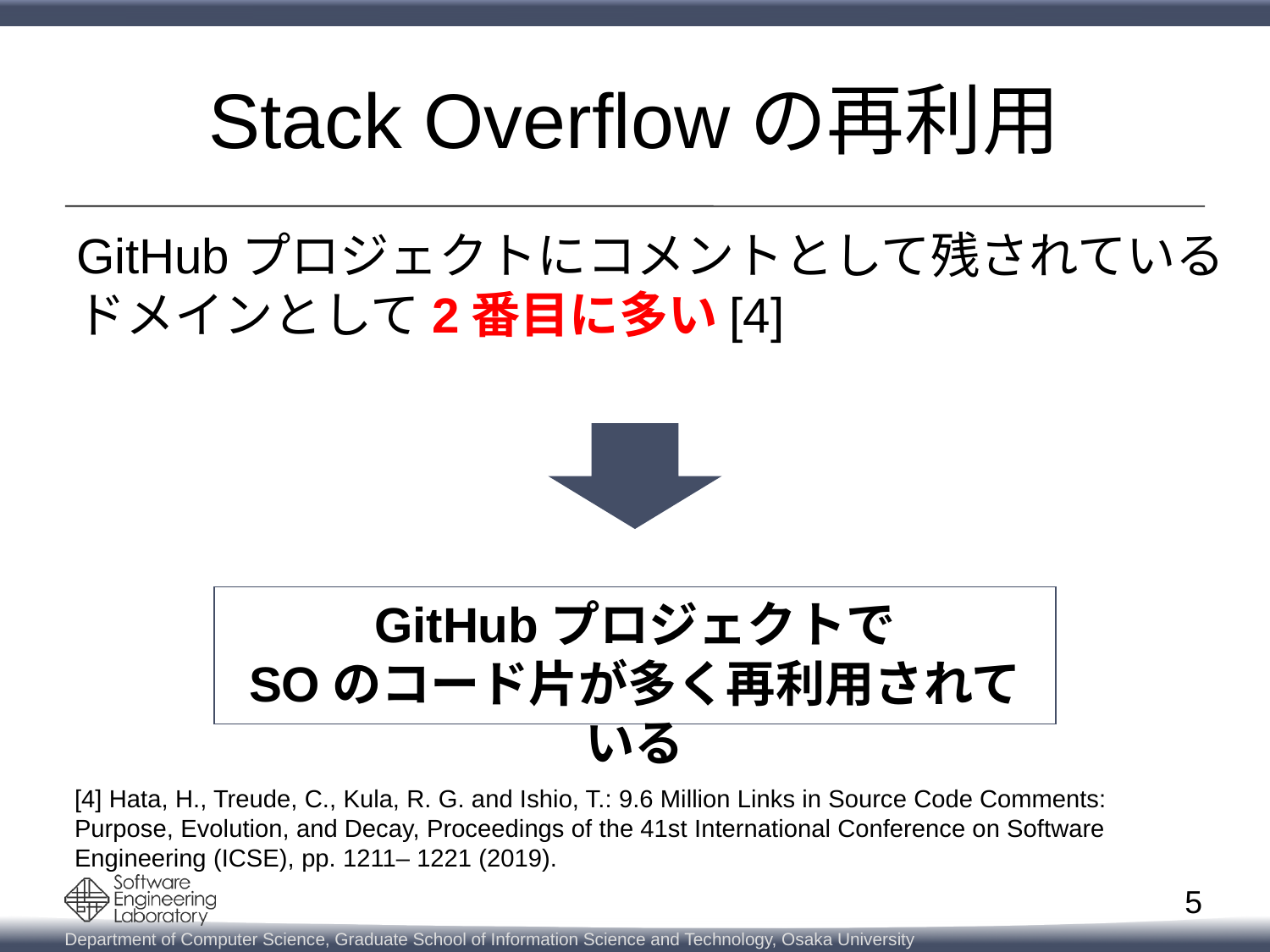

# Stack Overflowの再利用
GitHubプロジェクトにコメントとして残されている
ドメインとして2番目に多い[4]

GitHubプロジェクトで
SOのコード片が多く再利用されている

[4] Hata, H., Treude, C., Kula, R. G. and Ishio, T.: 9.6 Million Links in Source Code Comments: Purpose, Evolution, and Decay, Proceedings of the 41st International Conference on Software Engineering (ICSE), pp. 1211– 1221 (2019).
5